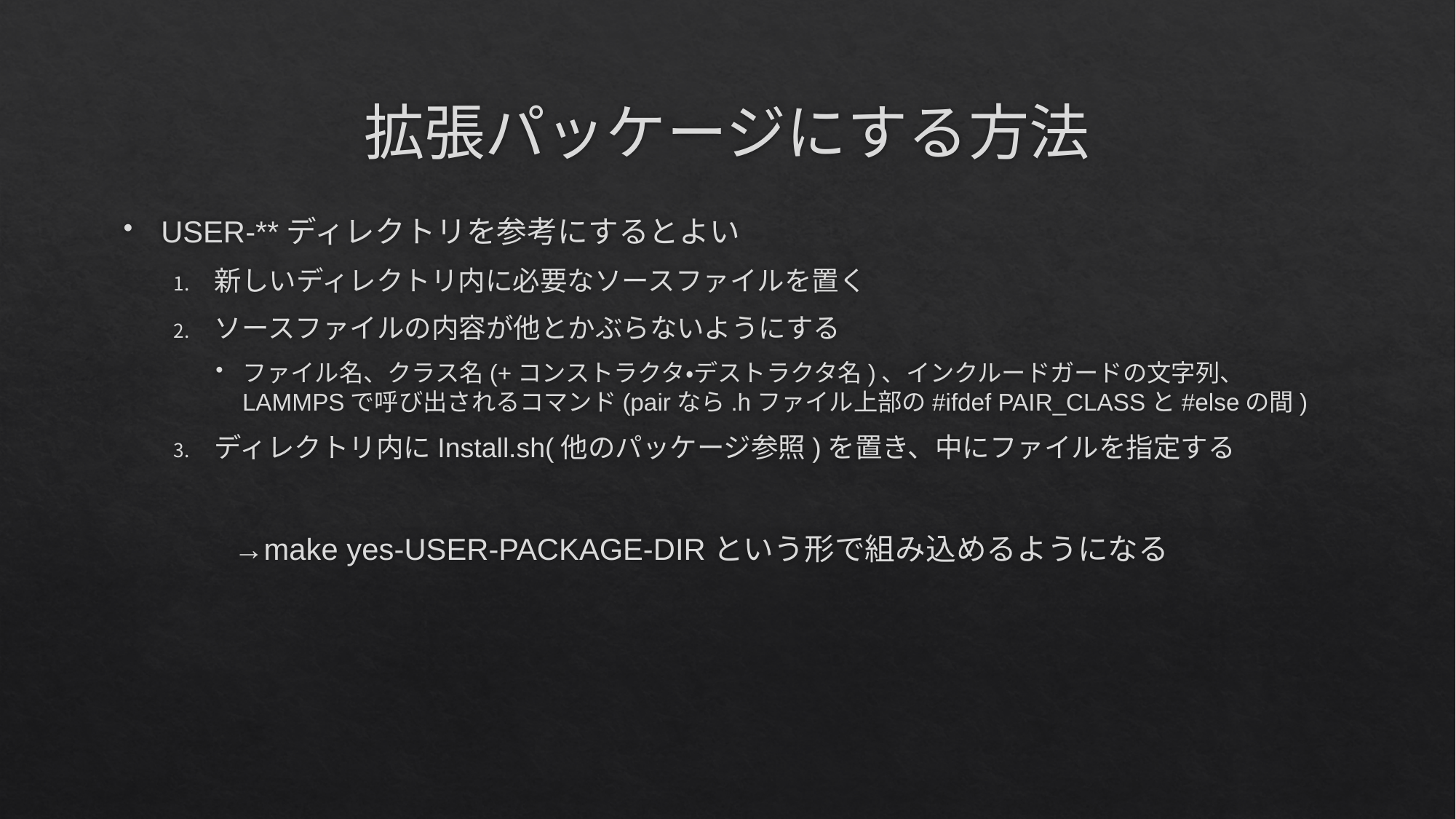

# 拡張パッケージにする方法
USER-**ディレクトリを参考にするとよい
新しいディレクトリ内に必要なソースファイルを置く
ソースファイルの内容が他とかぶらないようにする
ファイル名、クラス名(+コンストラクタ・デストラクタ名)、インクルードガードの文字列、
LAMMPSで呼び出されるコマンド(pairなら.hファイル上部の#ifdef PAIR_CLASSと#elseの間)
ディレクトリ内にInstall.sh(他のパッケージ参照)を置き、中にファイルを指定する

	→make yes-USER-PACKAGE-DIRという形で組み込めるようになる